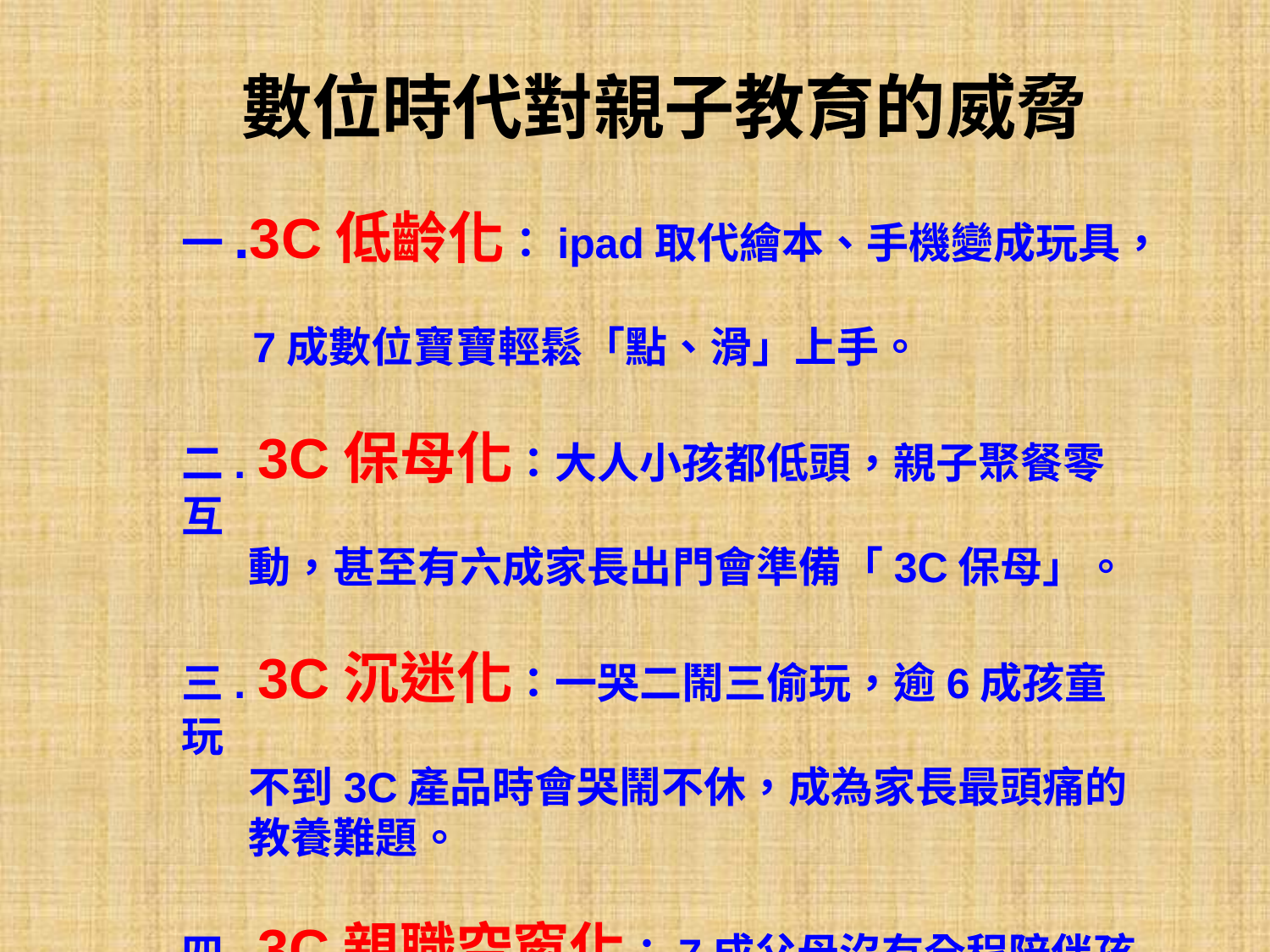

數位時代對親子教育的威脅
一.3C低齡化：ipad取代繪本、手機變成玩具，
      7成數位寶寶輕鬆「點、滑」上手。
二. 3C保母化：大人小孩都低頭，親子聚餐零互
      動，甚至有六成家長出門會準備「3C保母」。
三. 3C沉迷化：一哭二鬧三偷玩，逾6成孩童玩
      不到3C產品時會哭鬧不休，成為家長最頭痛的
      教養難題。
四. 3C親職空窗化：7成父母沒有全程陪伴孩子
      使用3C，無法提供孩子最即時的協助。